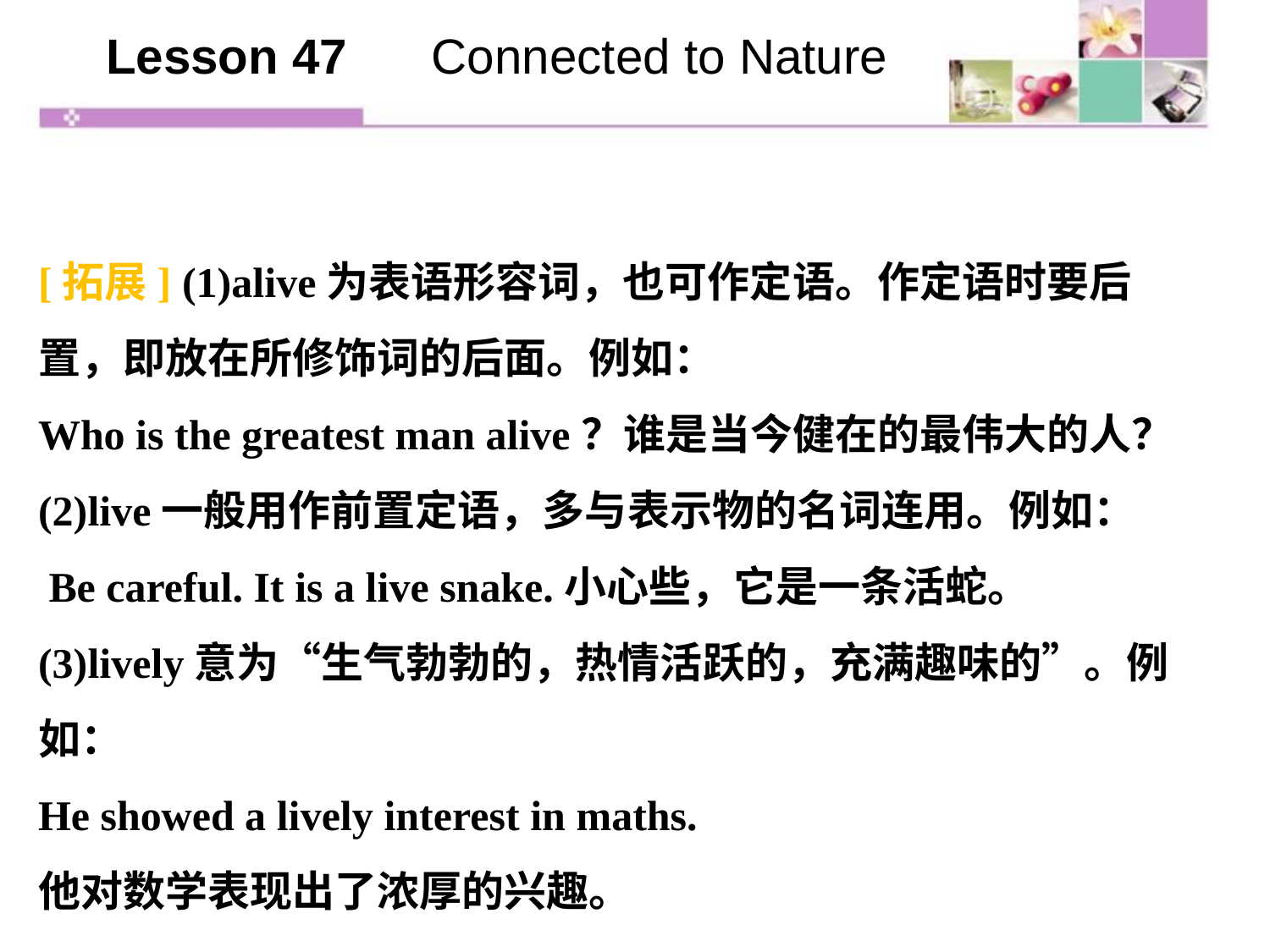

Lesson 47　 Connected to Nature
[拓展] (1)alive为表语形容词，也可作定语。作定语时要后置，即放在所修饰词的后面。例如：
Who is the greatest man alive？谁是当今健在的最伟大的人？
(2)live一般用作前置定语，多与表示物的名词连用。例如：
 Be careful. It is a live snake.小心些，它是一条活蛇。
(3)lively意为“生气勃勃的，热情活跃的，充满趣味的”。例如：
He showed a lively interest in maths.
他对数学表现出了浓厚的兴趣。